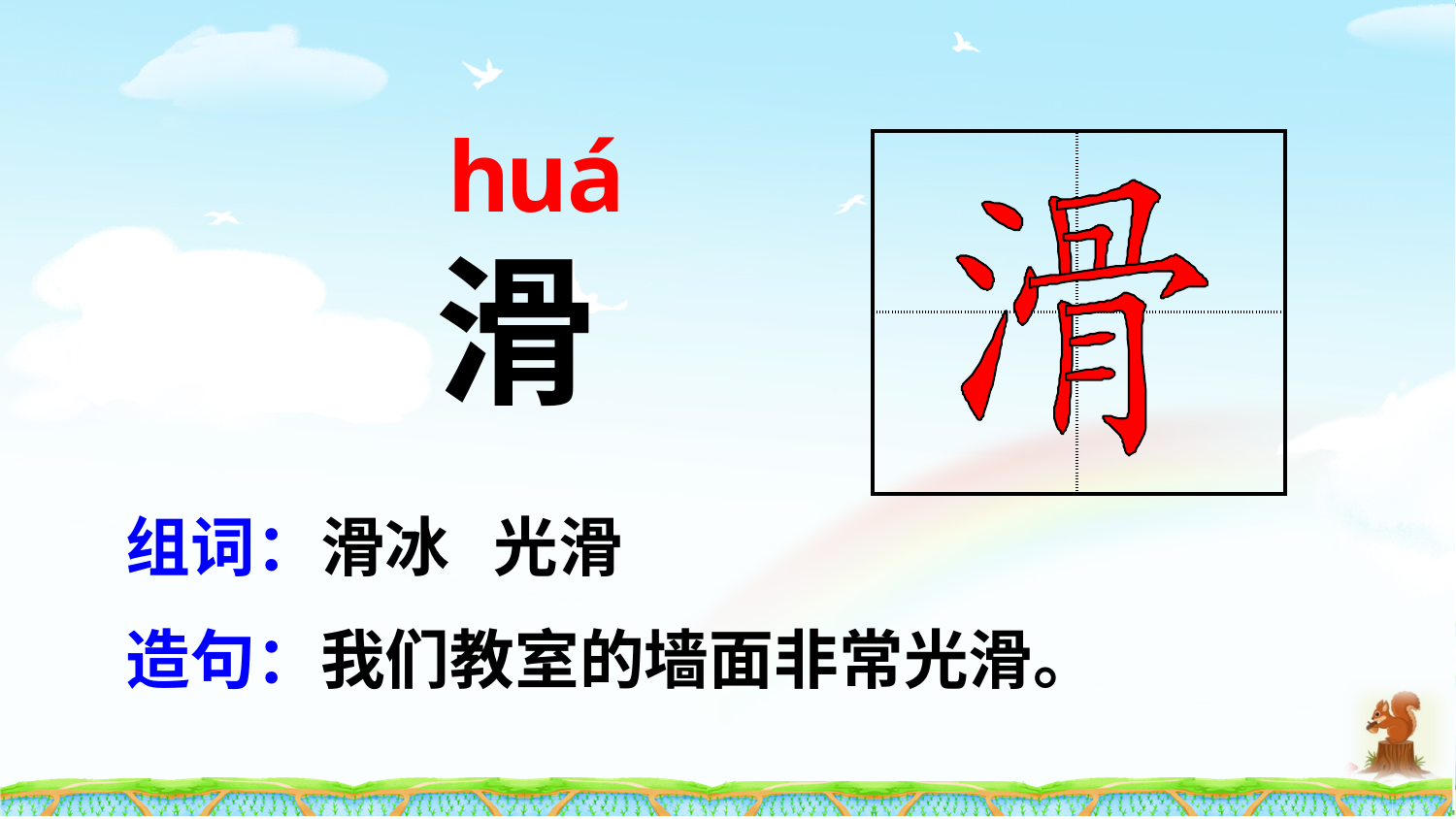

huá
|  |  |
| --- | --- |
|  |  |

滑

组词：滑冰   光滑
造句：我们教室的墙面非常光滑。